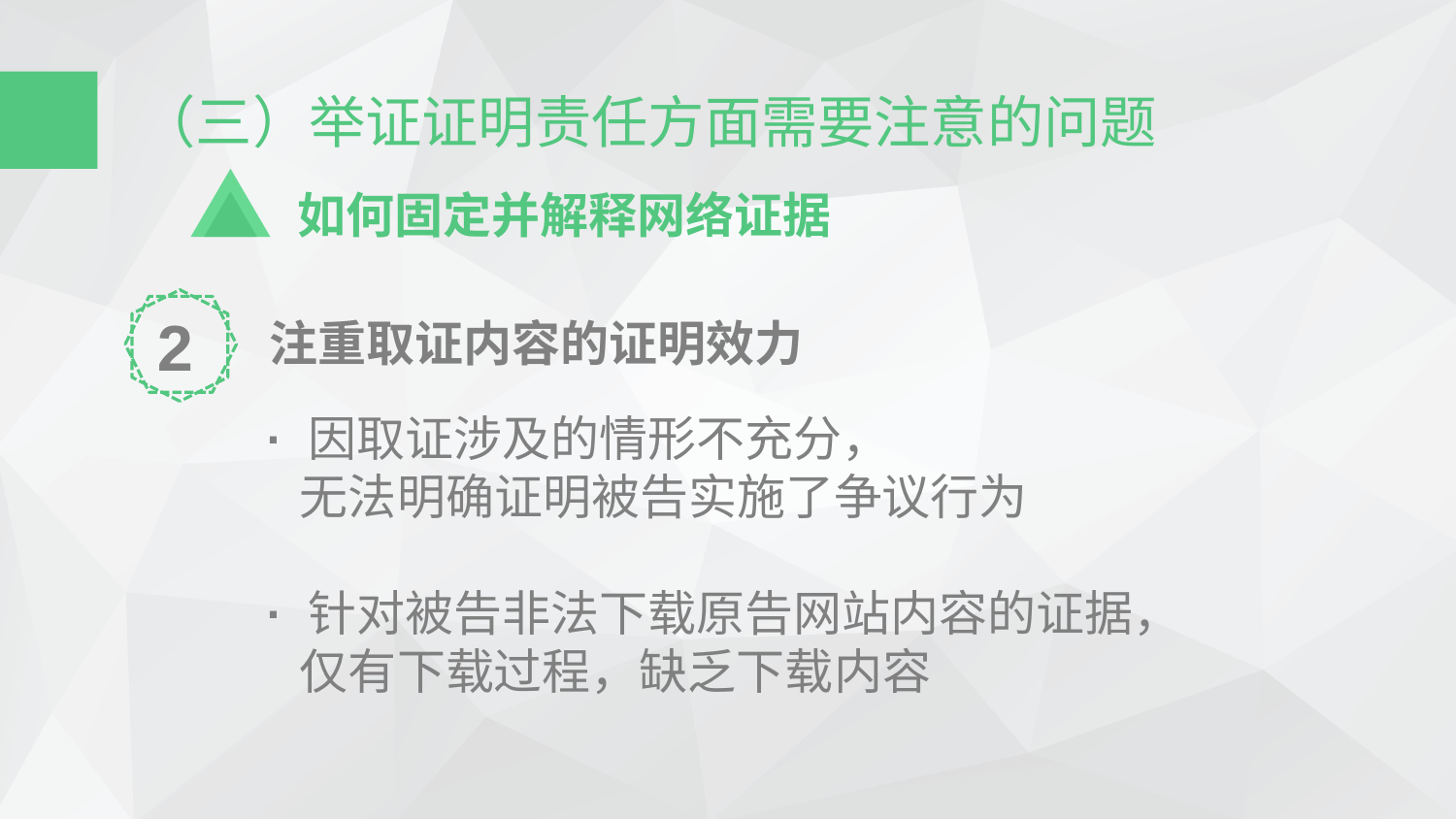

（三）举证证明责任方面需要注意的问题

如何固定并解释网络证据

2
注重取证内容的证明效力
· 因取证涉及的情形不充分，
  无法明确证明被告实施了争议行为

· 针对被告非法下载原告网站内容的证据，
  仅有下载过程，缺乏下载内容